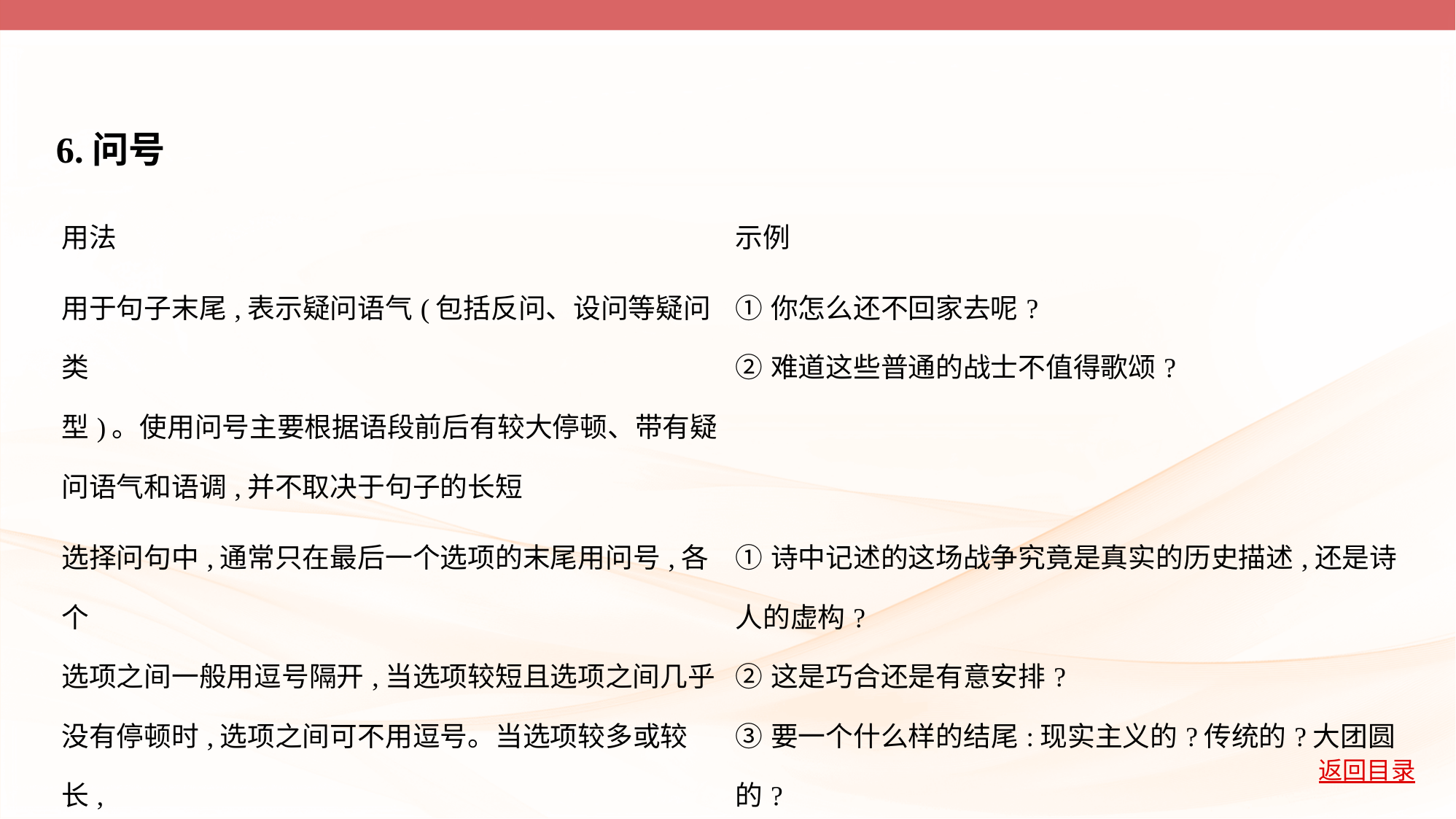

6.问号
| 用法 | 示例 |
| --- | --- |
| 用于句子末尾,表示疑问语气(包括反问、设问等疑问类 型)。使用问号主要根据语段前后有较大停顿、带有疑 问语气和语调,并不取决于句子的长短 | ①你怎么还不回家去呢? ②难道这些普通的战士不值得歌颂? |
| 选择问句中,通常只在最后一个选项的末尾用问号,各个 选项之间一般用逗号隔开,当选项较短且选项之间几乎 没有停顿时,选项之间可不用逗号。当选项较多或较长, 或有意突出每个选项的独立性时,也可每个选项之后都 用问号 | ①诗中记述的这场战争究竟是真实的历史描述,还是诗 人的虚构? ②这是巧合还是有意安排? ③要一个什么样的结尾:现实主义的?传统的?大团圆的? 荒诞的?民族形式的?有象征意义的? |